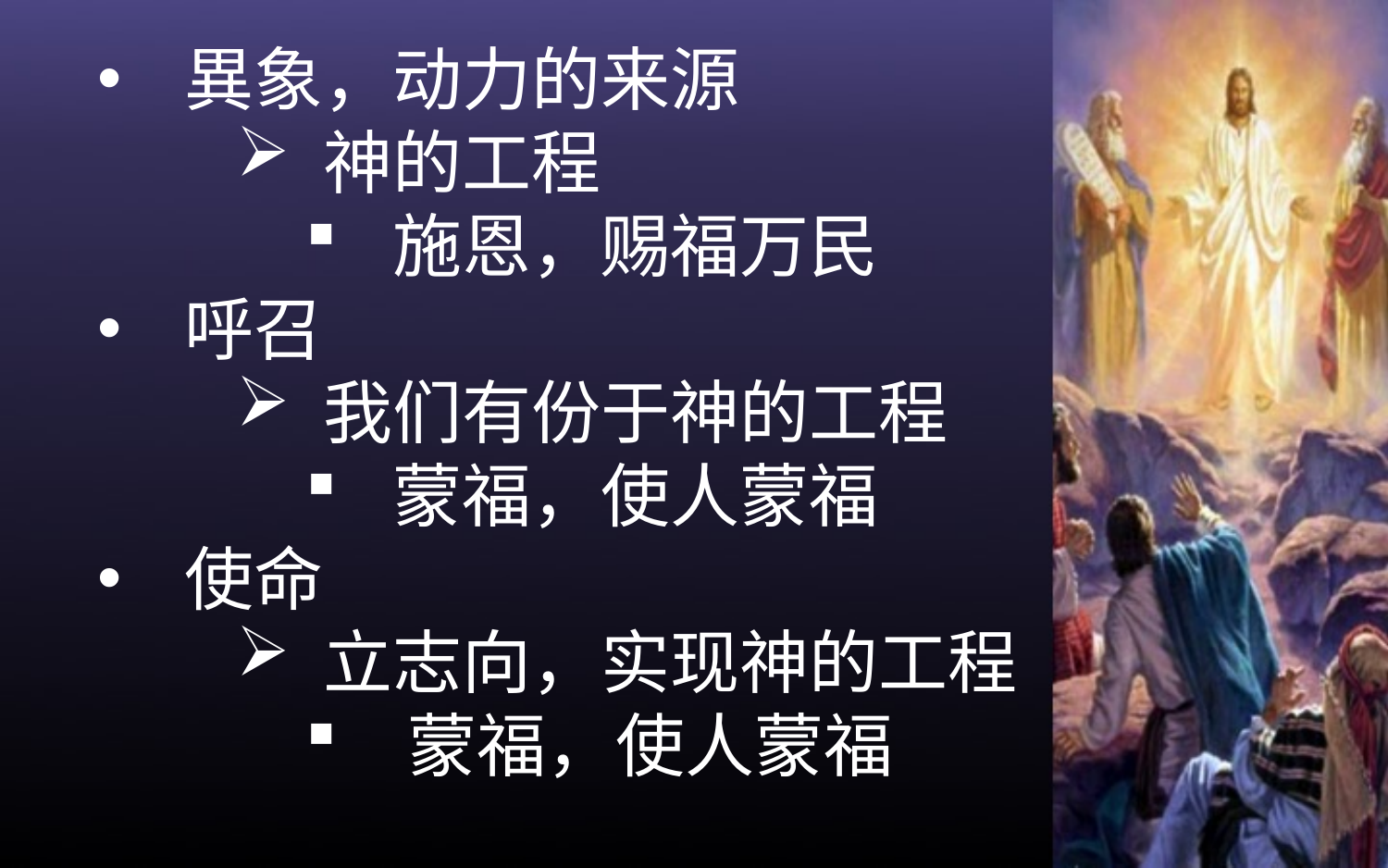

異象，动力的来源
神的工程
施恩，赐福万民
呼召
我们有份于神的工程
蒙福，使人蒙福
使命
立志向，实现神的工程
 蒙福，使人蒙福